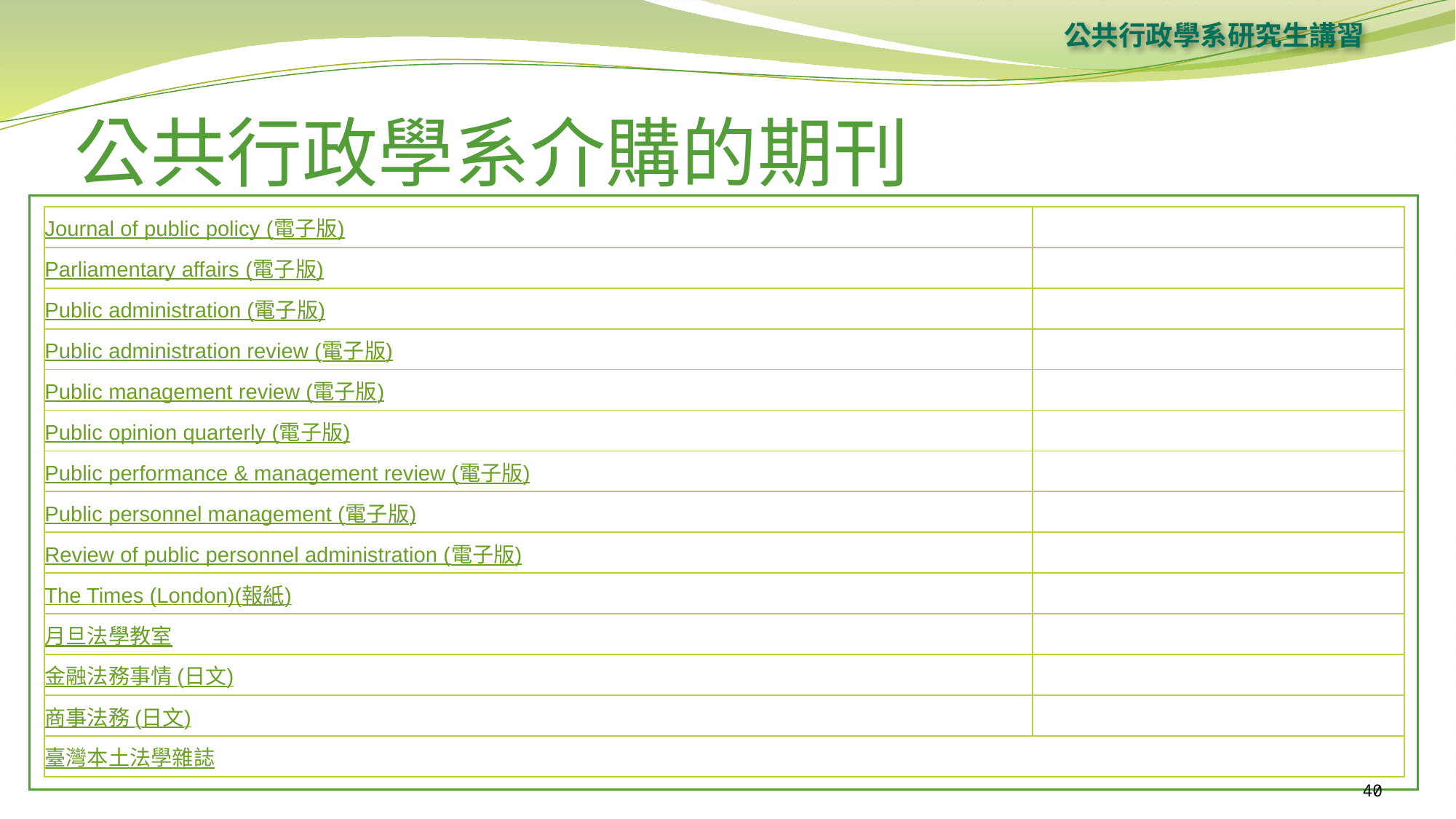

公共行政學系研究生講習
# 公共行政學系介購的期刊

| Journal of public policy (電子版) |  |
| --- | --- |
| Parliamentary affairs (電子版) |  |
| Public administration (電子版) |  |
| Public administration review (電子版) |  |
| Public management review (電子版) |  |
| Public opinion quarterly (電子版) |  |
| Public performance & management review (電子版) |  |
| Public personnel management (電子版) |  |
| Review of public personnel administration (電子版) |  |
| The Times (London)(報紙) |  |
| 月旦法學教室 |  |
| 金融法務事情 (日文) |  |
| 商事法務 (日文) |  |
| 臺灣本土法學雜誌 |  |
40